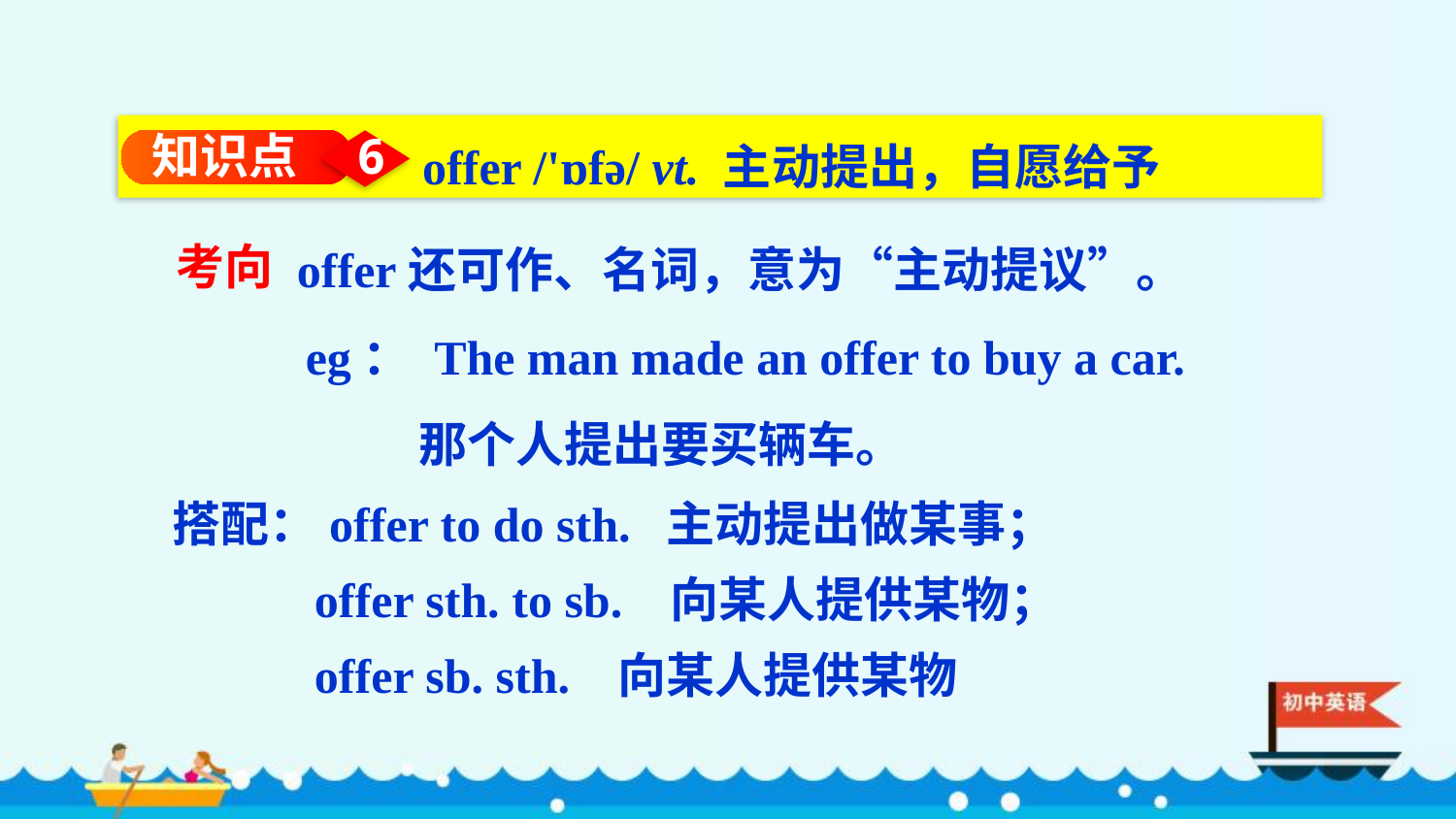

offer /'ɒfə/ vt. 主动提出，自愿给予

知识点

6
offer还可作、名词，意为“主动提议”。
考向
eg： The man made an offer to buy a car.
那个人提出要买辆车。
搭配：offer to do sth.  主动提出做某事；
offer sth. to sb.   向某人提供某物；
offer sb. sth.   向某人提供某物